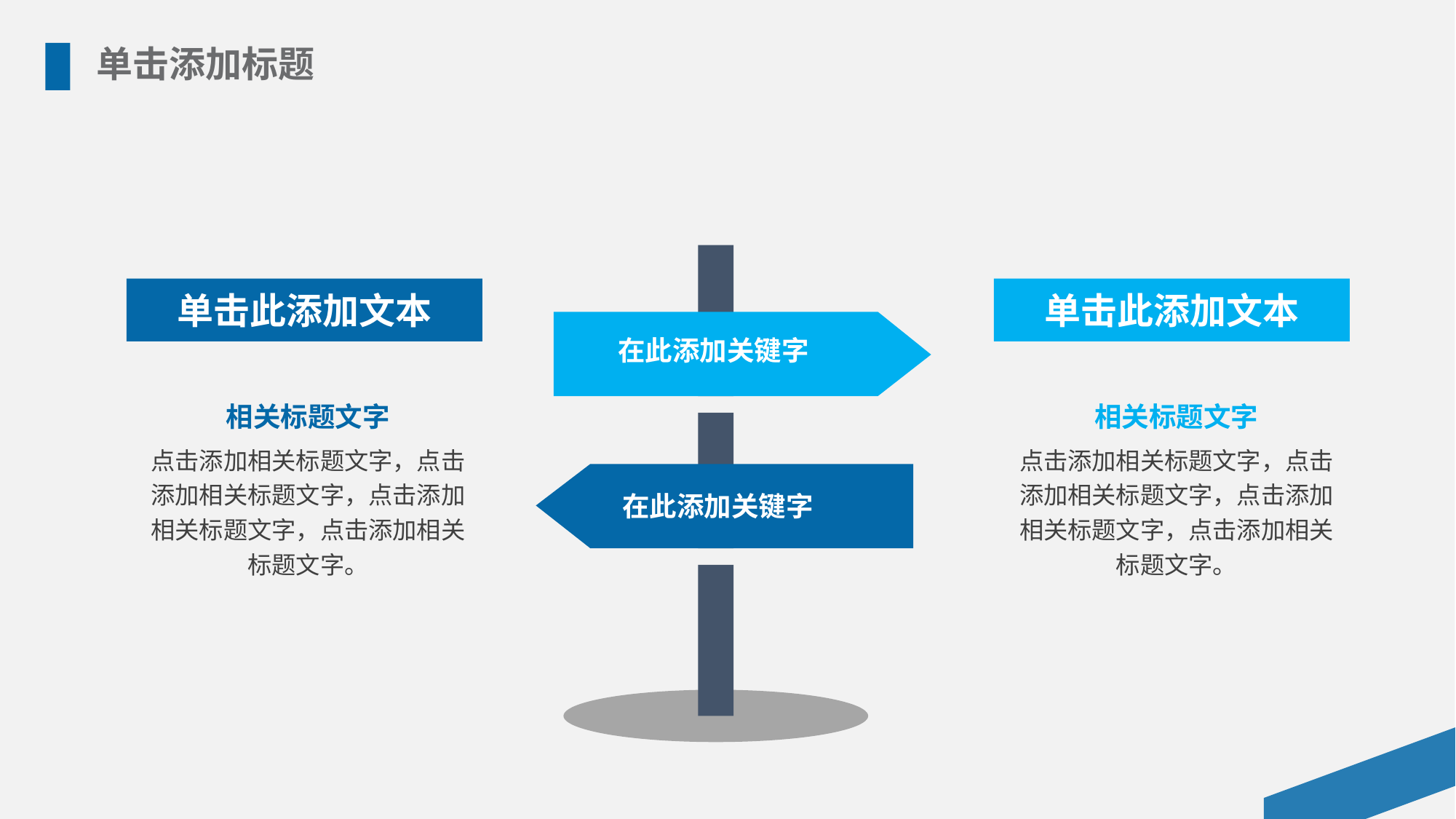

单击添加标题

单击此添加文本
单击此添加文本
在此添加关键字
相关标题文字
点击添加相关标题文字，点击添加相关标题文字，点击添加相关标题文字，点击添加相关标题文字。
相关标题文字
点击添加相关标题文字，点击添加相关标题文字，点击添加相关标题文字，点击添加相关标题文字。
在此添加关键字